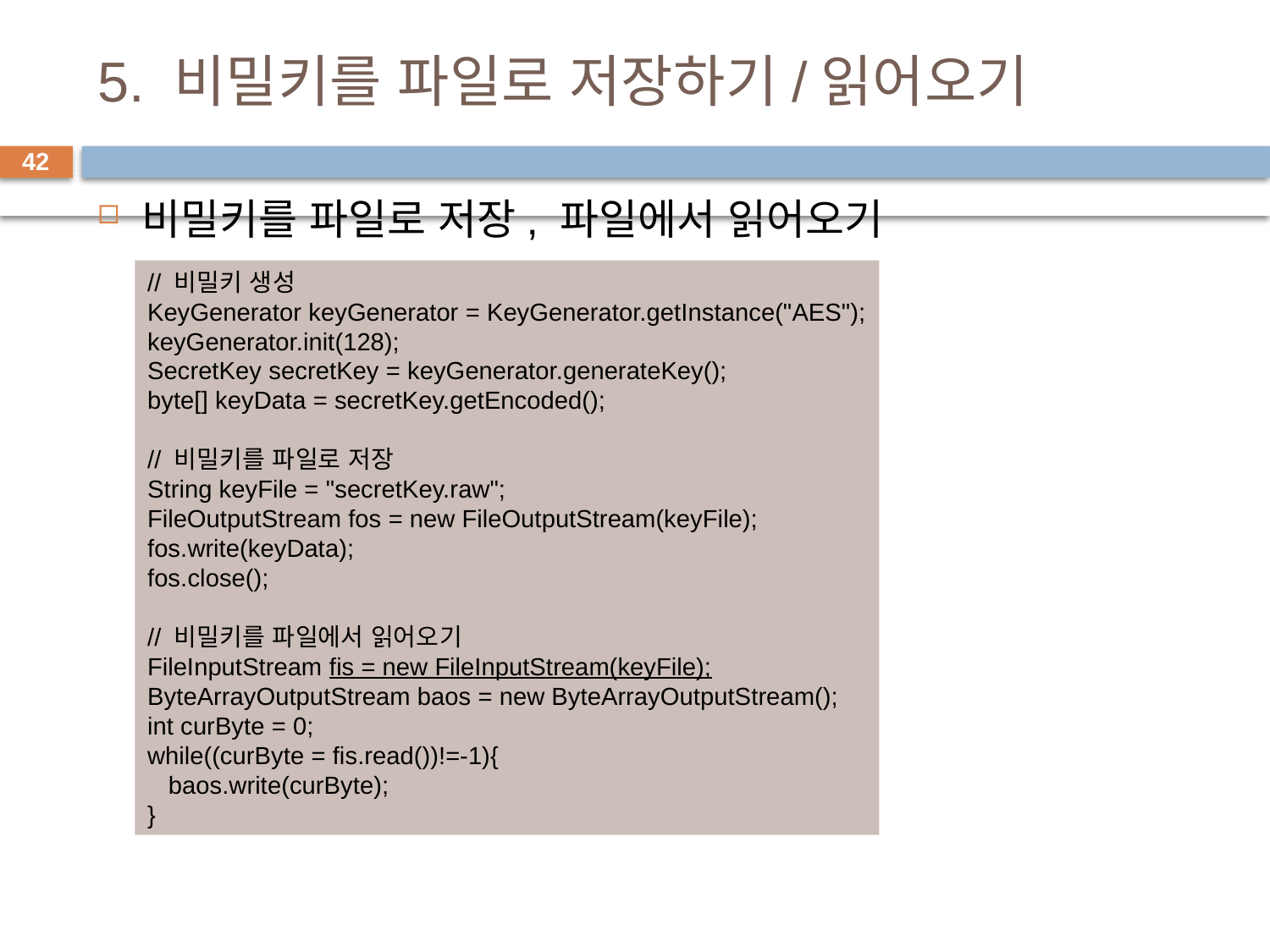

# 5. 비밀키를 파일로 저장하기/읽어오기
42
비밀키를 파일로 저장, 파일에서 읽어오기
// 비밀키 생성
KeyGenerator keyGenerator = KeyGenerator.getInstance("AES");
keyGenerator.init(128);
SecretKey secretKey = keyGenerator.generateKey();
byte[] keyData = secretKey.getEncoded();

// 비밀키를 파일로 저장
String keyFile = "secretKey.raw";
FileOutputStream fos = new FileOutputStream(keyFile);
fos.write(keyData);
fos.close();

// 비밀키를 파일에서 읽어오기
FileInputStream fis = new FileInputStream(keyFile);
ByteArrayOutputStream baos = new ByteArrayOutputStream();
int curByte = 0;
while((curByte = fis.read())!=-1){
   baos.write(curByte);
}